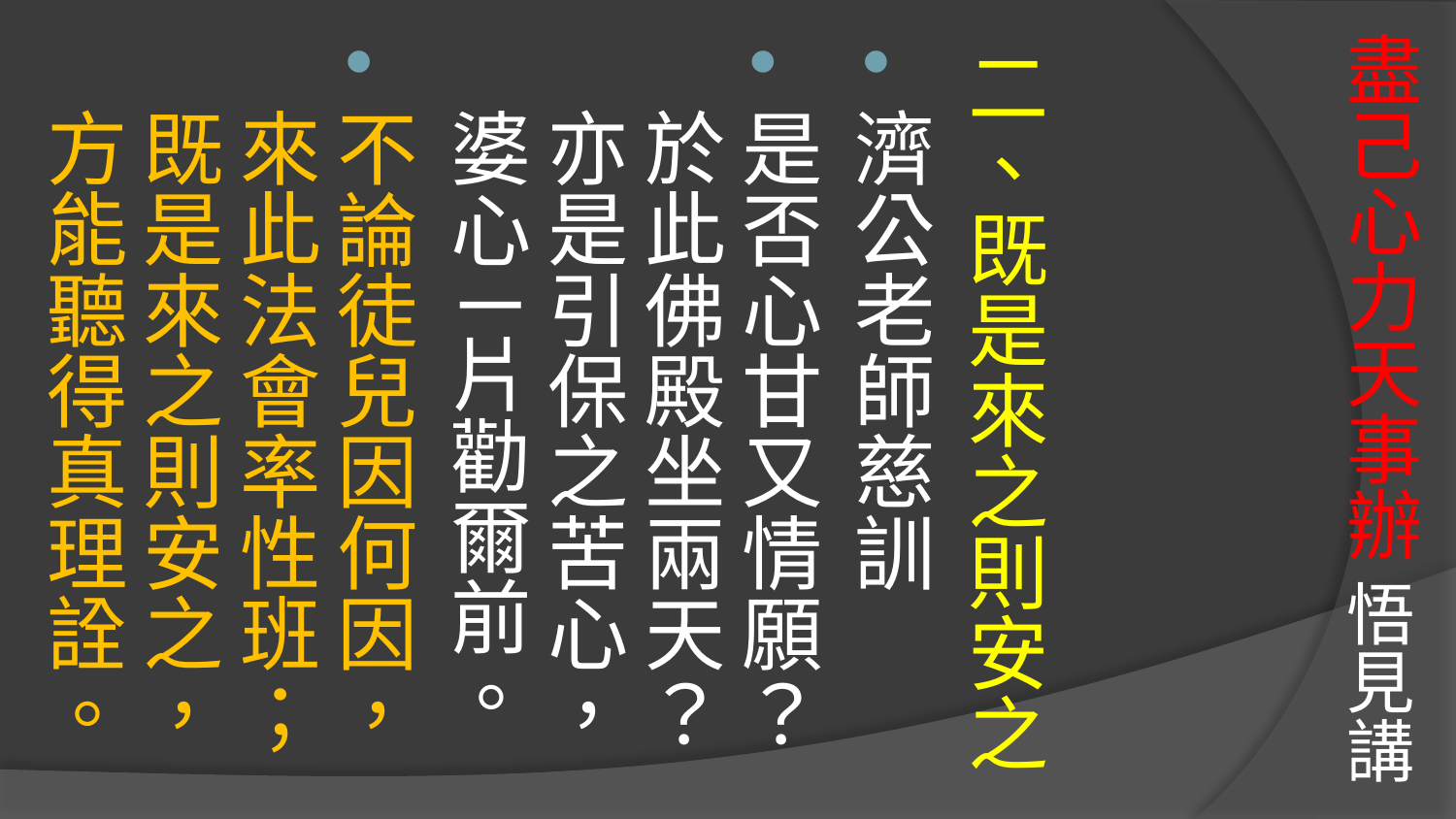

# 盡己心力天事辦 悟見講
二、既是來之則安之
濟公老師慈訓
是否心甘又情願？於此佛殿坐兩天？
亦是引保之苦心，婆心ㄧ片勸爾前。
不論徒兒因何因，來此法會率性班；
既是來之則安之，方能聽得真理詮。